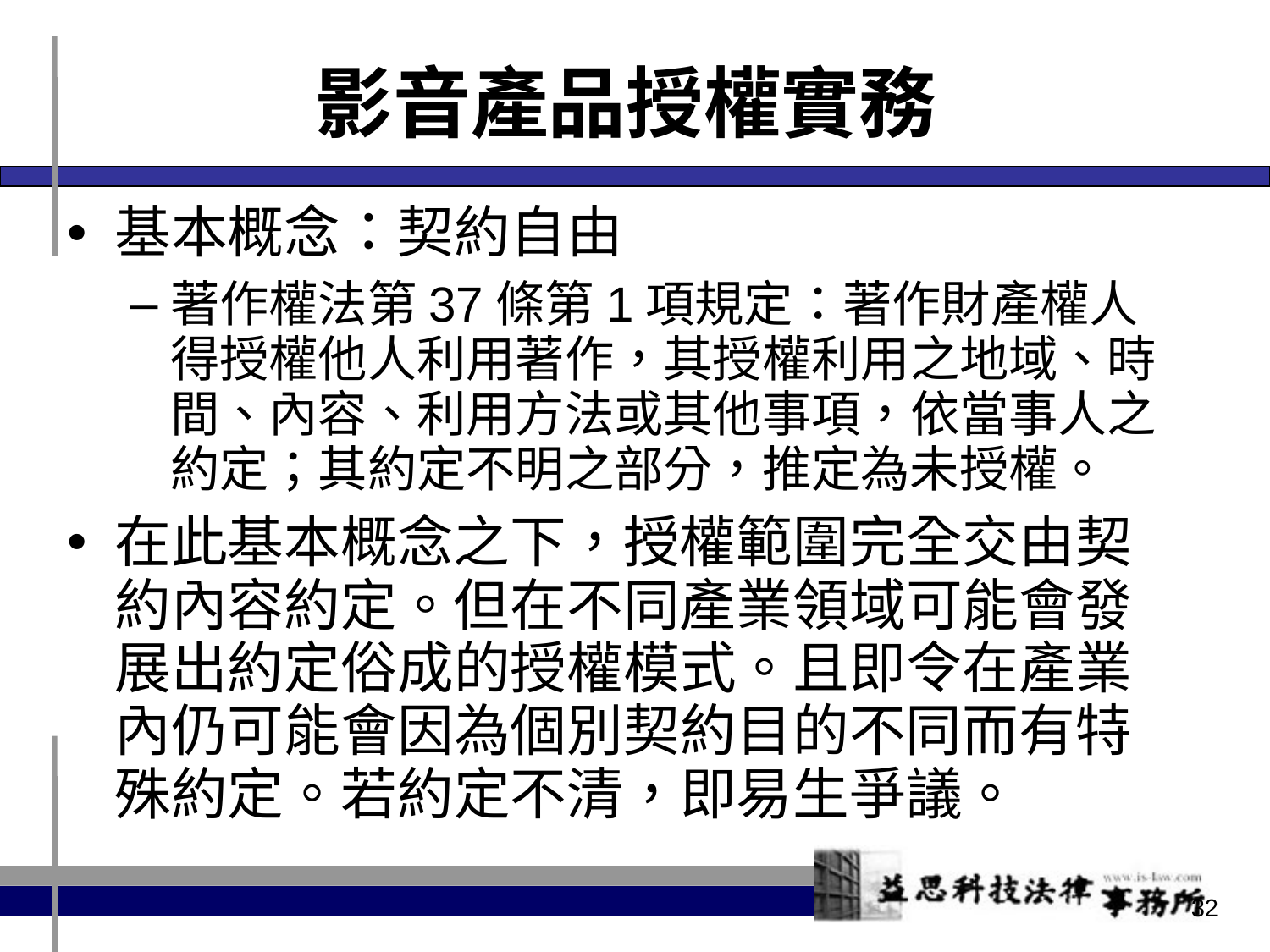

# 影音產品授權實務
基本概念：契約自由
著作權法第37條第1項規定：著作財產權人得授權他人利用著作，其授權利用之地域、時間、內容、利用方法或其他事項，依當事人之約定；其約定不明之部分，推定為未授權。
在此基本概念之下，授權範圍完全交由契約內容約定。但在不同產業領域可能會發展出約定俗成的授權模式。且即令在產業內仍可能會因為個別契約目的不同而有特殊約定。若約定不清，即易生爭議。
32